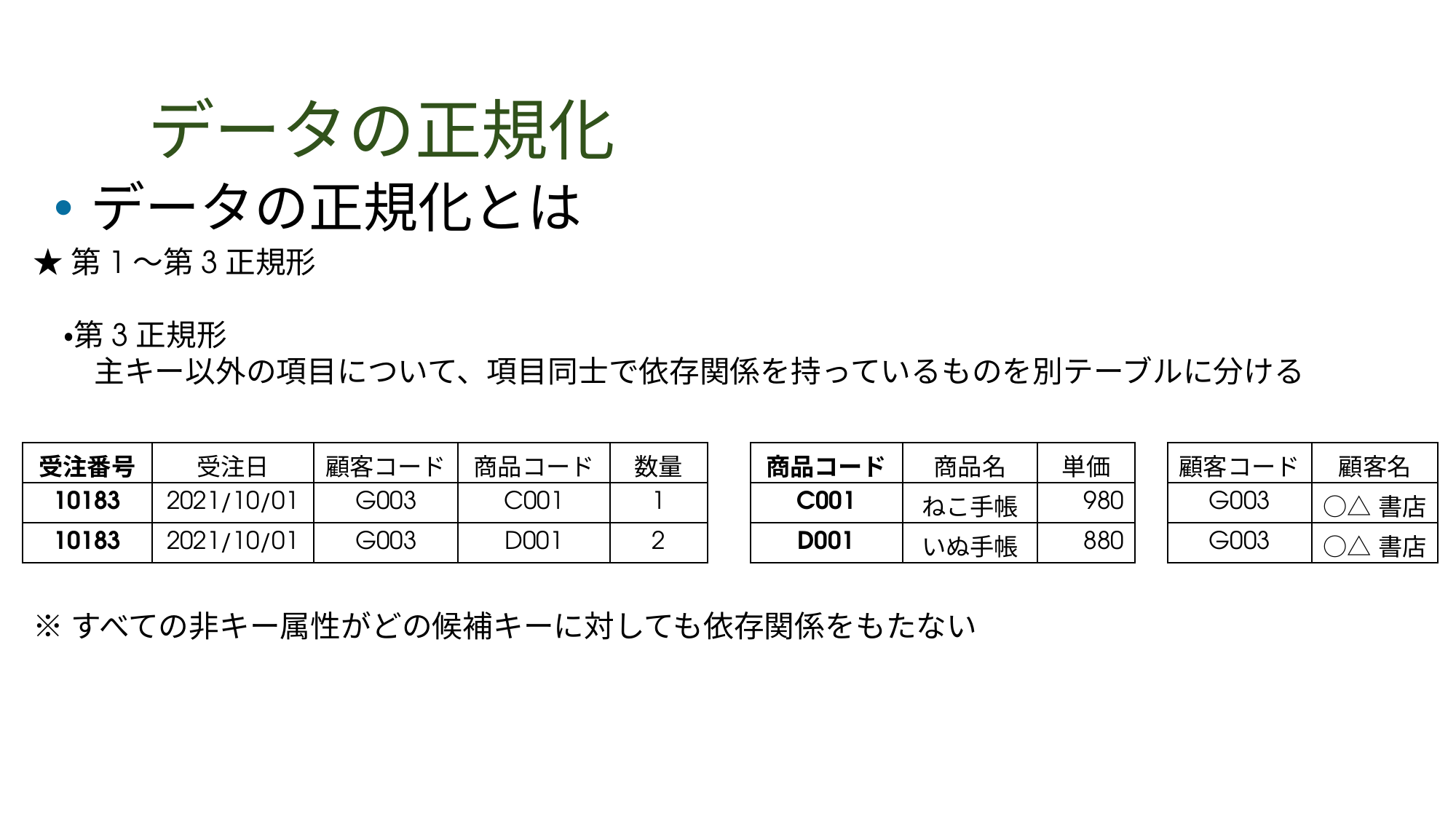

# データの正規化
データの正規化とは
★第1～第3正規形

　・第3正規形
　　主キー以外の項目について、項目同士で依存関係を持っているものを別テーブルに分ける

※すべての非キー属性がどの候補キーに対しても依存関係をもたない
| 受注番号 | 受注日 | 顧客コード | 商品コード | 数量 |
| --- | --- | --- | --- | --- |
| 10183 | 2021/10/01 | G003 | C001 | 1 |
| 10183 | 2021/10/01 | G003 | D001 | 2 |
| 商品コード | 商品名 | 単価 |
| --- | --- | --- |
| C001 | ねこ手帳 | 980 |
| D001 | いぬ手帳 | 880 |
| 顧客コード | 顧客名 |
| --- | --- |
| G003 | ○△書店 |
| G003 | ○△書店 |